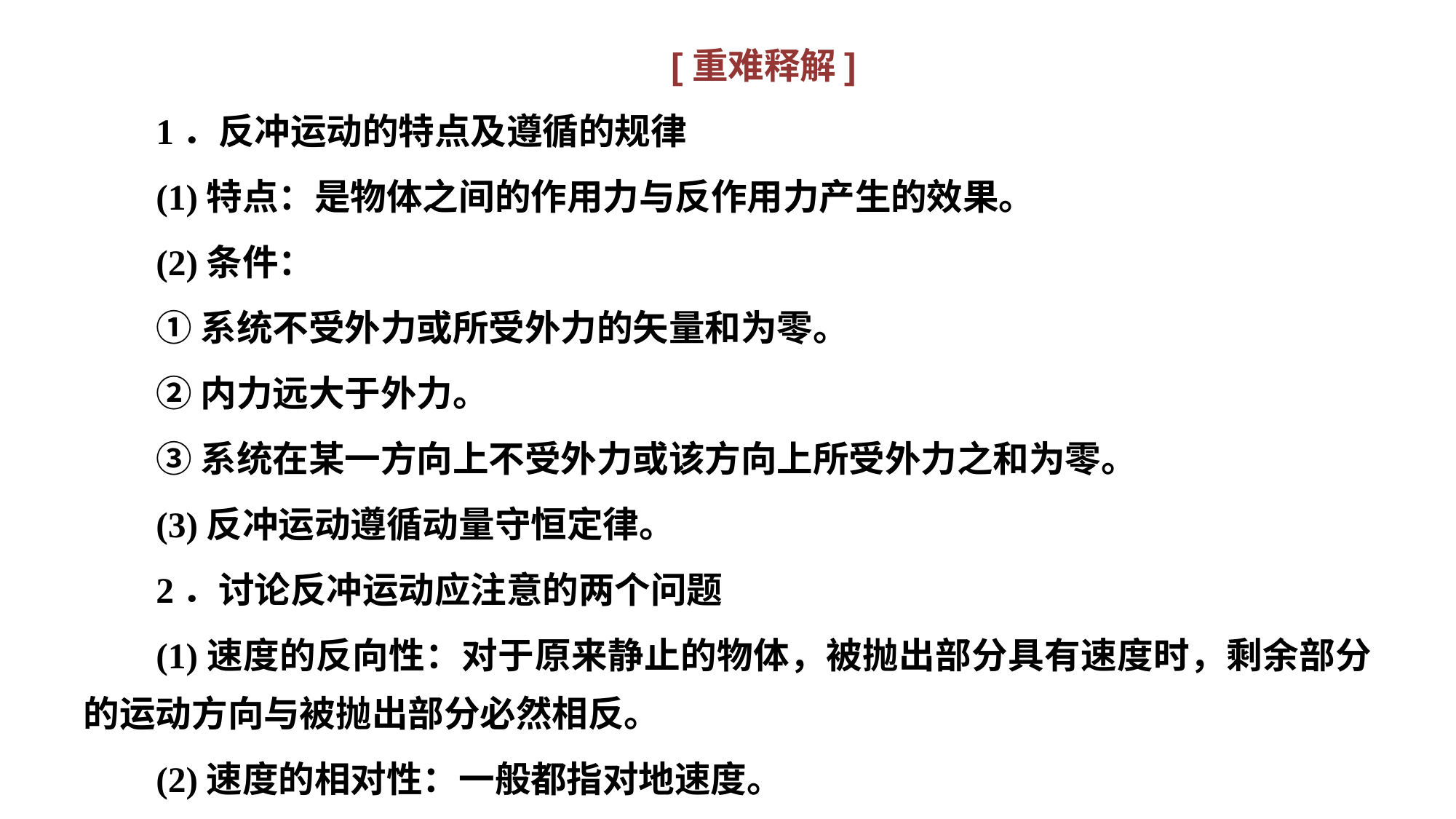

[重难释解]
1．反冲运动的特点及遵循的规律
(1)特点：是物体之间的作用力与反作用力产生的效果。
(2)条件：
①系统不受外力或所受外力的矢量和为零。
②内力远大于外力。
③系统在某一方向上不受外力或该方向上所受外力之和为零。
(3)反冲运动遵循动量守恒定律。
2．讨论反冲运动应注意的两个问题
(1)速度的反向性：对于原来静止的物体，被抛出部分具有速度时，剩余部分的运动方向与被抛出部分必然相反。
(2)速度的相对性：一般都指对地速度。